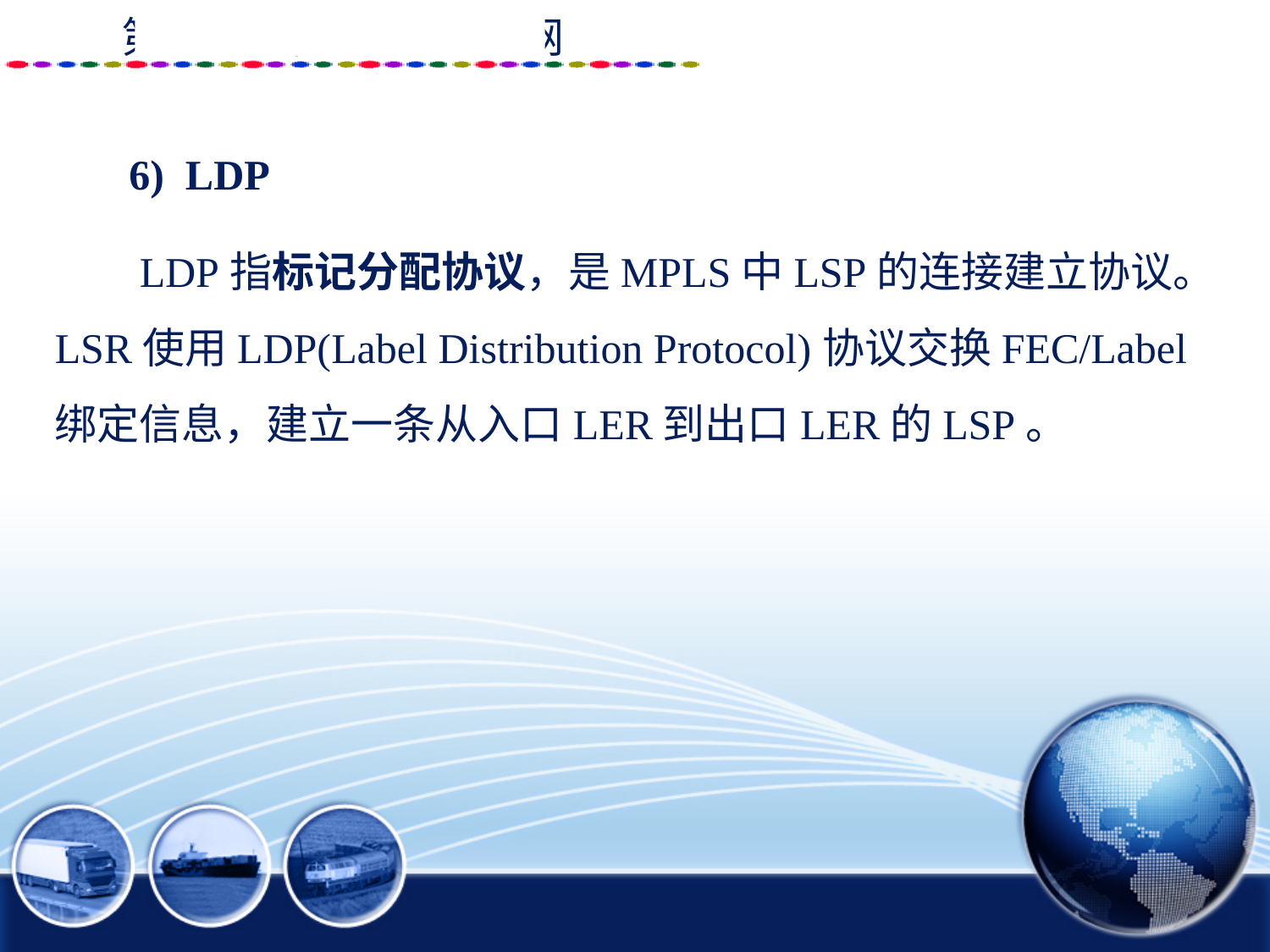

6)  LDP
        LDP指标记分配协议，是MPLS中LSP的连接建立协议。LSR使用LDP(Label Distribution Protocol)协议交换FEC/Label绑定信息，建立一条从入口LER到出口LER的LSP。